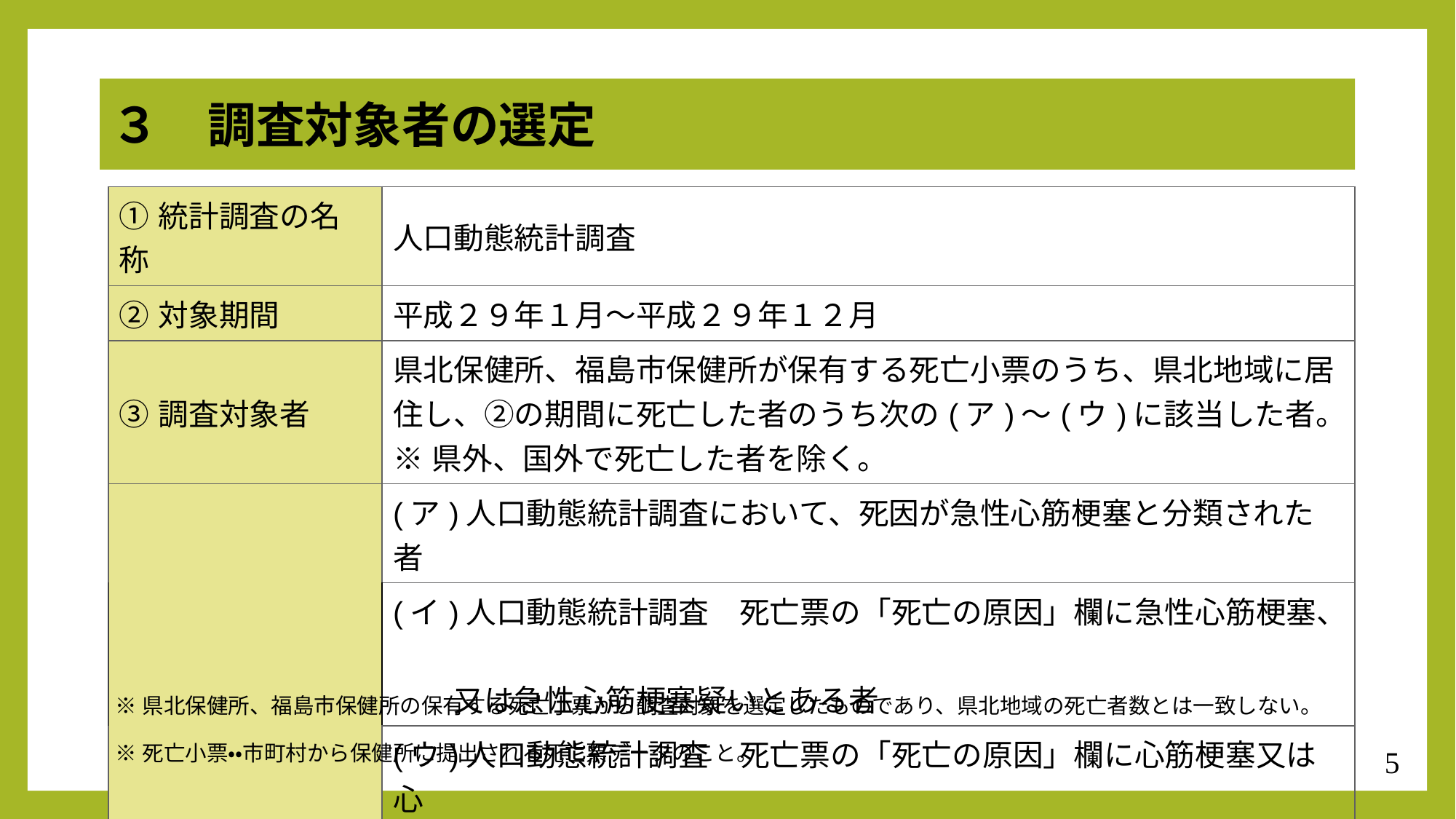

３　調査対象者の選定
| ①統計調査の名称 | 人口動態統計調査 |
| --- | --- |
| ②対象期間 | 平成２９年１月～平成２９年１２月 |
| ③調査対象者 | 県北保健所、福島市保健所が保有する死亡小票のうち、県北地域に居住し、②の期間に死亡した者のうち次の(ア)～(ウ)に該当した者。 ※県外、国外で死亡した者を除く。 |
|  | (ア)人口動態統計調査において、死因が急性心筋梗塞と分類された者 |
|  | (イ)人口動態統計調査　死亡票の「死亡の原因」欄に急性心筋梗塞、　　 　　又は急性心筋梗塞疑いとある者 |
|  | (ウ)人口動態統計調査　死亡票の「死亡の原因」欄に心筋梗塞又は心　　　　 　 筋梗塞疑いとあり、死亡までの期間が４週間未満又は不詳等の者 |
| ④調査対象者数 | 上記対象者の中から診療記録等が確認できた２６０名 |
※県北保健所、福島市保健所の保有する死亡小票から調査対象を選定したものであり、県北地域の死亡者数とは一致しない。
※死亡小票・・市町村から保健所に提出される死亡票データのこと。

5